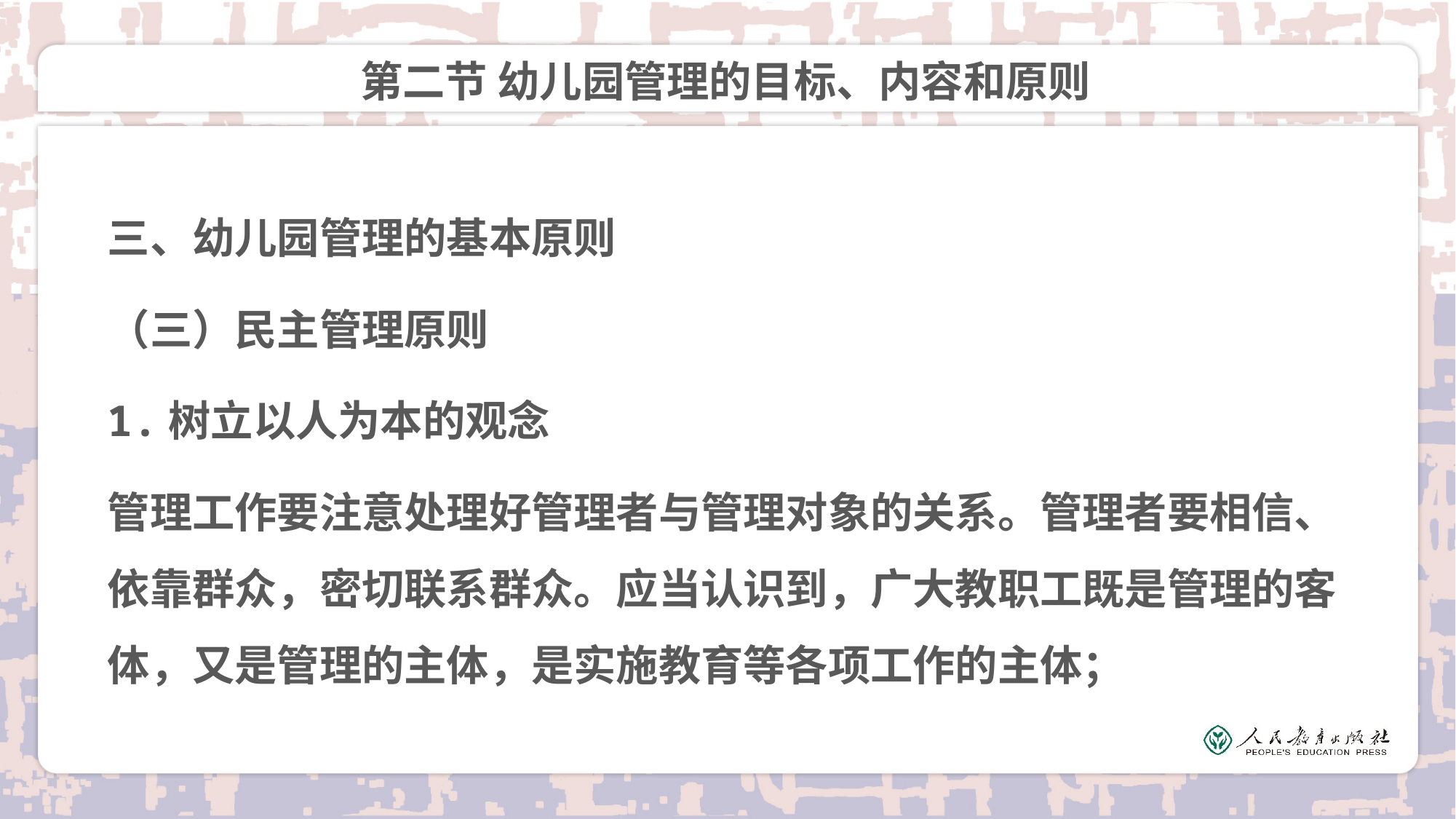

# 第二节 幼儿园管理的目标、内容和原则
三、幼儿园管理的基本原则
（三）民主管理原则
1.树立以人为本的观念
管理工作要注意处理好管理者与管理对象的关系。管理者要相信、依靠群众，密切联系群众。应当认识到，广大教职工既是管理的客体，又是管理的主体，是实施教育等各项工作的主体；